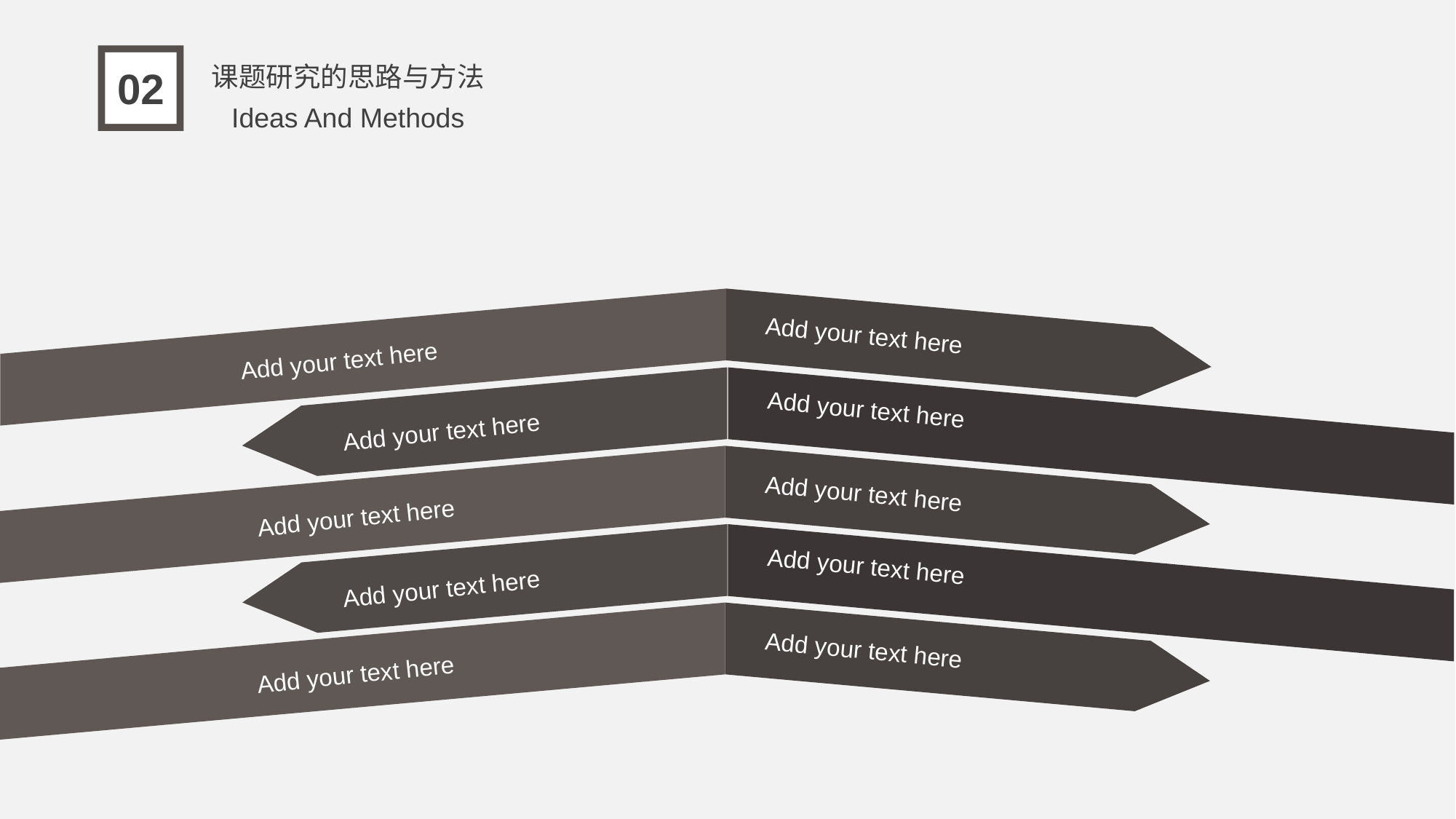

课题研究的思路与方法

02
Ideas And Methods

Add your text here
Add your text here

Add your text here
Add your text here

Add your text here
Add your text here

Add your text here
Add your text here

Add your text here
Add your text here